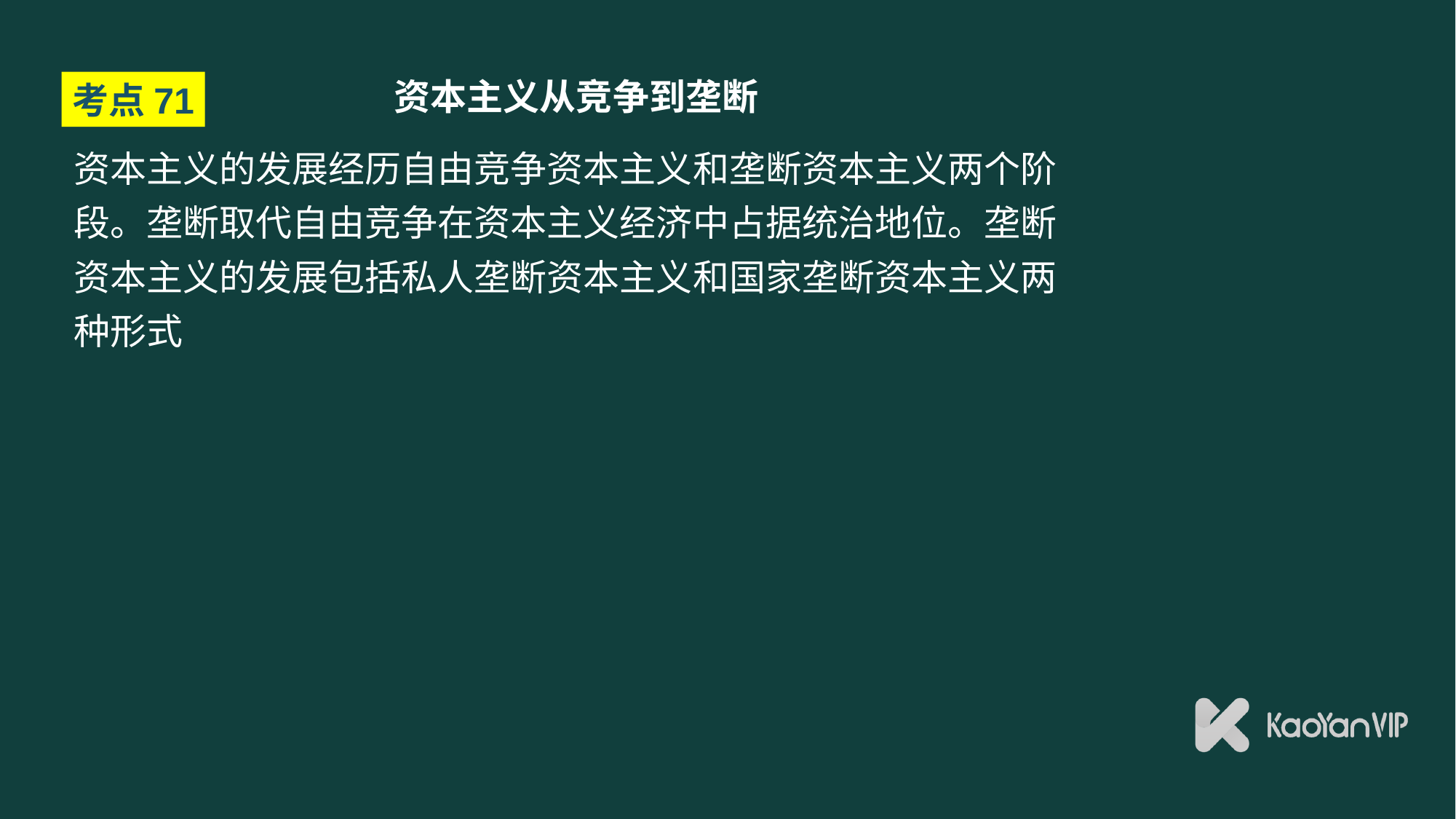

# 资本主义从竞争到垄断
考点71
资本主义的发展经历自由竞争资本主义和垄断资本主义两个阶段。垄断取代自由竞争在资本主义经济中占据统治地位。垄断资本主义的发展包括私人垄断资本主义和国家垄断资本主义两种形式